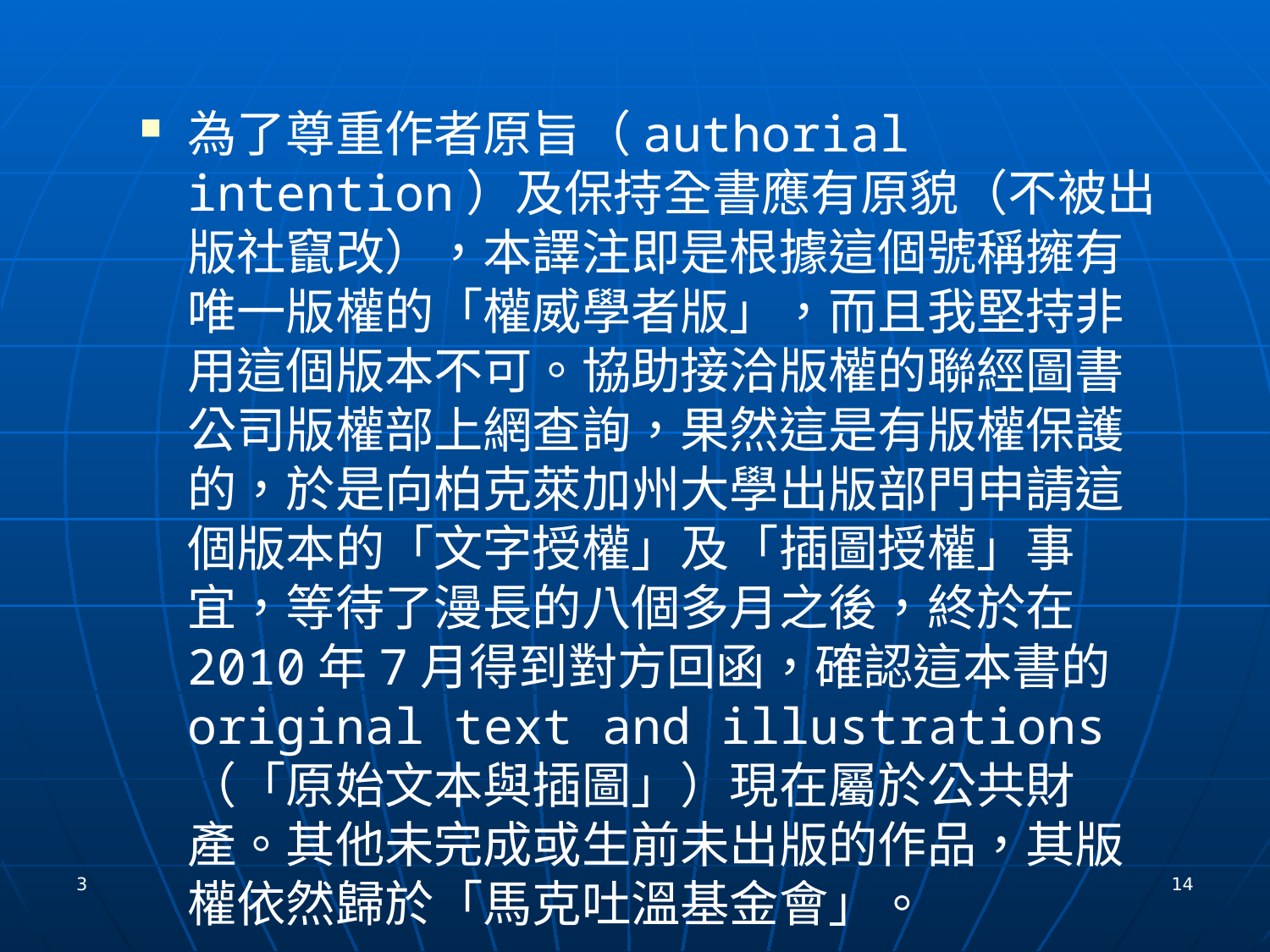

為了尊重作者原旨（authorial intention）及保持全書應有原貌（不被出版社竄改），本譯注即是根據這個號稱擁有唯一版權的「權威學者版」，而且我堅持非用這個版本不可。協助接洽版權的聯經圖書公司版權部上網查詢，果然這是有版權保護的，於是向柏克萊加州大學出版部門申請這個版本的「文字授權」及「插圖授權」事宜，等待了漫長的八個多月之後，終於在2010年7月得到對方回函，確認這本書的original text and illustrations（「原始文本與插圖」）現在屬於公共財產。其他未完成或生前未出版的作品，其版權依然歸於「馬克吐溫基金會」。
3
14